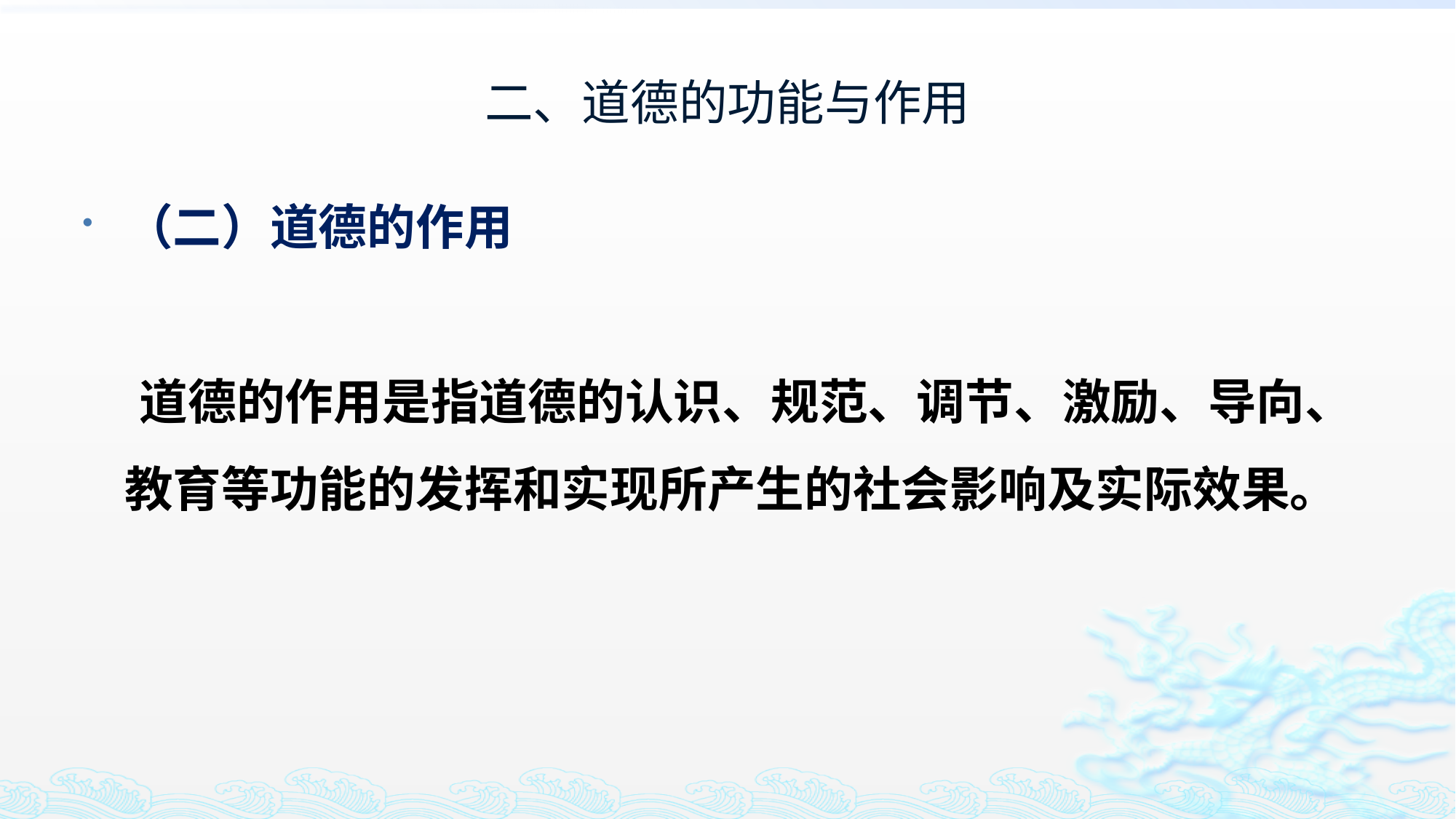

# 二、道德的功能与作用
（二）道德的作用

    道德的作用是指道德的认识、规范、调节、激励、导向、教育等功能的发挥和实现所产生的社会影响及实际效果。